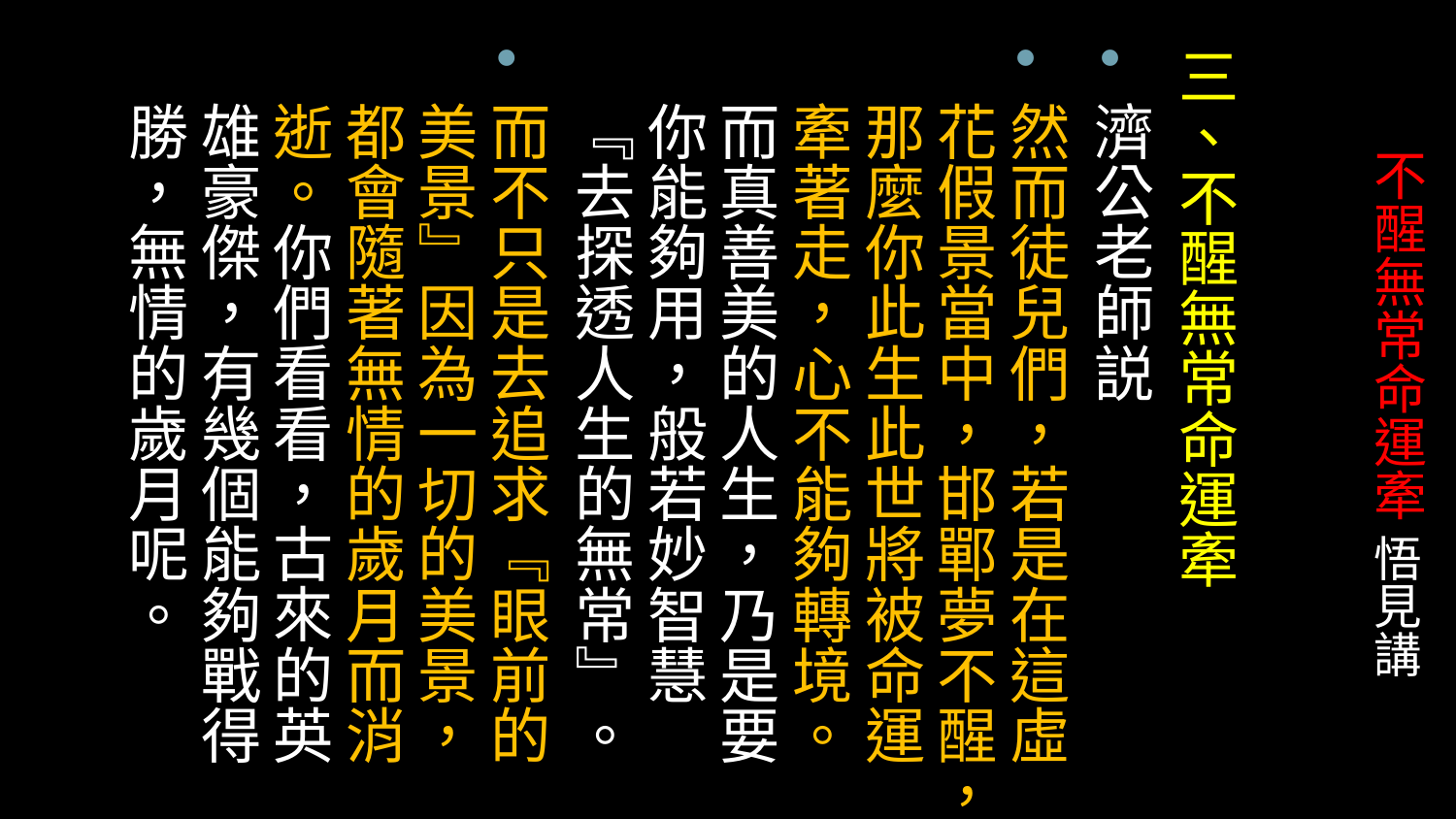

三、不醒無常命運牽
濟公老師説
然而徒兒們，若是在這虛花假景當中，邯鄲夢不醒，那麼你此生此世將被命運牽著走，心不能夠轉境。而真善美的人生，乃是要你能夠用，般若妙智慧『去探透人生的無常』。
而不只是去追求『眼前的美景』因為一切的美景，都會隨著無情的歲月而消逝。你們看看，古來的英雄豪傑，有幾個能夠戰得勝，無情的歲月呢。

# 不醒無常命運牽 悟見講